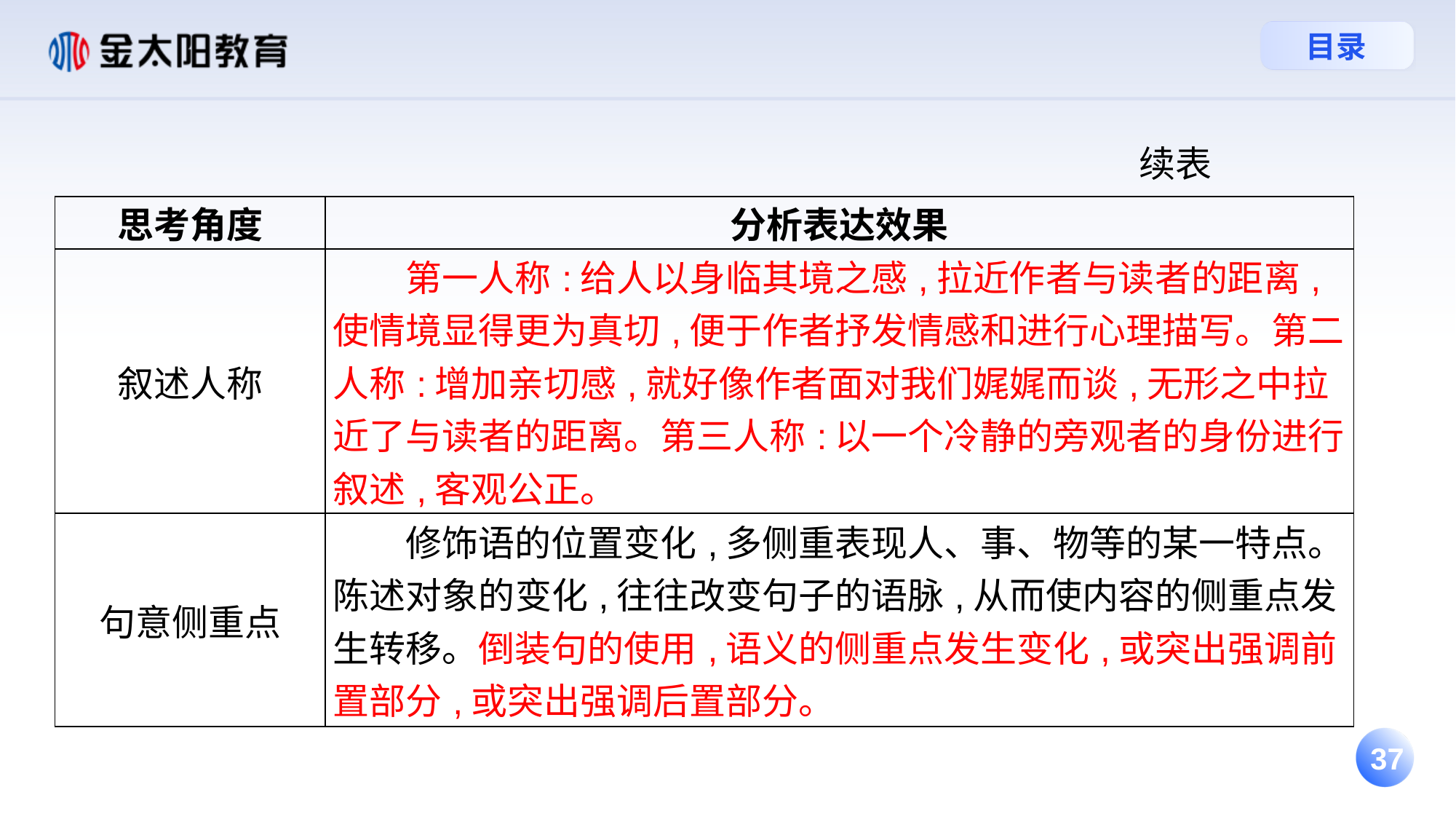

续表

| 思考角度 | 分析表达效果 |
| --- | --- |
| 叙述人称 | 第一人称:给人以身临其境之感,拉近作者与读者的距离,使情境显得更为真切,便于作者抒发情感和进行心理描写。第二人称:增加亲切感,就好像作者面对我们娓娓而谈,无形之中拉近了与读者的距离。第三人称:以一个冷静的旁观者的身份进行叙述,客观公正。 |
| 句意侧重点 | 修饰语的位置变化,多侧重表现人、事、物等的某一特点。陈述对象的变化,往往改变句子的语脉,从而使内容的侧重点发生转移。倒装句的使用,语义的侧重点发生变化,或突出强调前置部分,或突出强调后置部分。 |